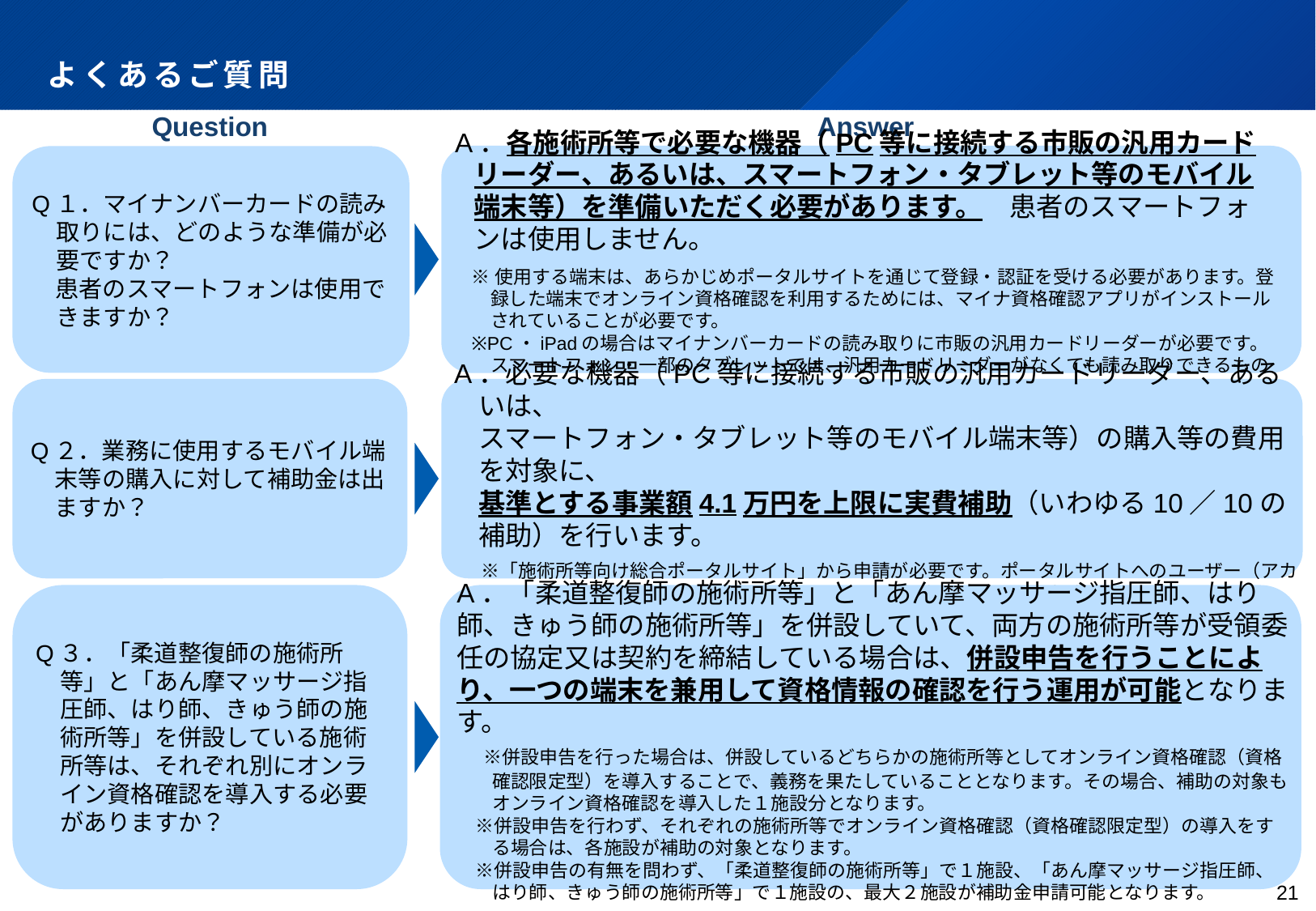

# よくあるご質問
Question
Answer

A．各施術所等で必要な機器（PC等に接続する市販の汎用カードリーダー、あるいは、スマートフォン・タブレット等のモバイル端末等）を準備いただく必要があります。　患者のスマートフォンは使用しません。
※使用する端末は、あらかじめポータルサイトを通じて登録・認証を受ける必要があります。登録した端末でオンライン資格確認を利用するためには、マイナ資格確認アプリがインストールされていることが必要です。
※PC・iPadの場合はマイナンバーカードの読み取りに市販の汎用カードリーダーが必要です。スマートフォン・一部のタブレットでは、汎用カードリーダーがなくても読み取りできるものがあります。
Q１．マイナンバーカードの読み取りには、どのような準備が必要ですか？
患者のスマートフォンは使用できますか？

Q２．業務に使用するモバイル端末等の購入に対して補助金は出ますか？

A．必要な機器（PC等に接続する市販の汎用カードリーダー、あるいは、
	スマートフォン・タブレット等のモバイル端末等）の購入等の費用を対象に、
	基準とする事業額4.1万円を上限に実費補助（いわゆる10／10の補助）を行います。
　※「施術所等向け総合ポータルサイト」から申請が必要です。ポータルサイトへのユーザー（アカウント）登録後、　申請方法をご確認いただき、申請フォームから申請ください。

Q３．「柔道整復師の施術所等」と「あん摩マッサージ指圧師、はり師、きゅう師の施術所等」を併設している施術所等は、それぞれ別にオンライン資格確認を導入する必要がありますか？

A．「柔道整復師の施術所等」と「あん摩マッサージ指圧師、はり師、きゅう師の施術所等」を併設していて、両方の施術所等が受領委任の協定又は契約を締結している場合は、併設申告を行うことにより、一つの端末を兼用して資格情報の確認を行う運用が可能となります。
　※併設申告を行った場合は、併設しているどちらかの施術所等としてオンライン資格確認（資格確認限定型）を導入することで、義務を果たしていることとなります。その場合、補助の対象もオンライン資格確認を導入した１施設分となります。
　※併設申告を行わず、それぞれの施術所等でオンライン資格確認（資格確認限定型）の導入をする場合は、各施設が補助の対象となります。
　※併設申告の有無を問わず、「柔道整復師の施術所等」で１施設、「あん摩マッサージ指圧師、はり師、きゅう師の施術所等」で１施設の、最大２施設が補助金申請可能となります。

21